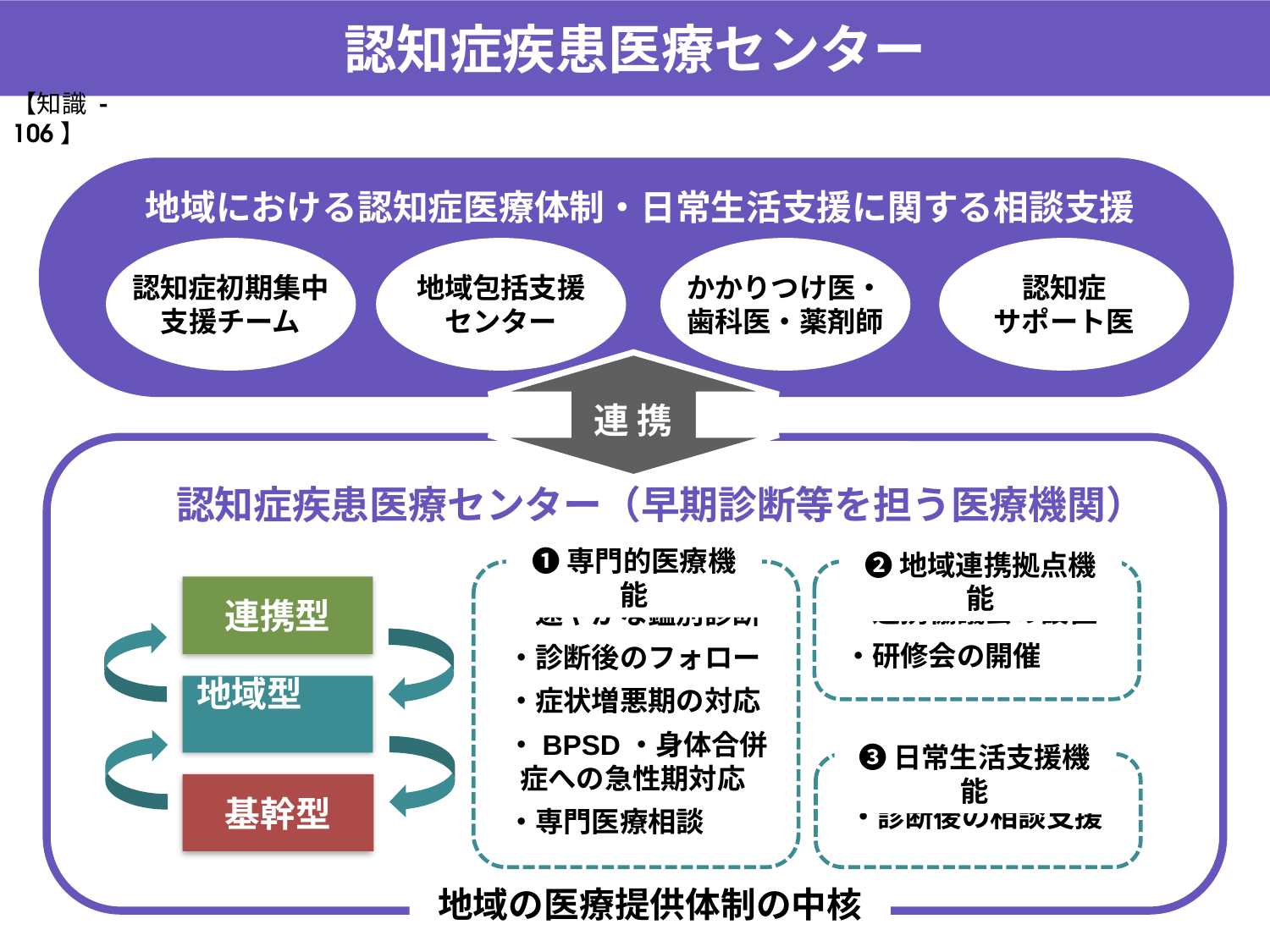

認知症疾患医療センター
【知識 -106】

地域における認知症医療体制・日常生活支援に関する相談支援
認知症初期集中
支援チーム
地域包括支援
センター
かかりつけ医・
歯科医・薬剤師
認知症
サポート医

連 携

認知症疾患医療センター（早期診断等を担う医療機関）
❶専門的医療機能

・速やかな鑑別診断
・診断後のフォロー
・症状増悪期の対応
・BPSD・身体合併症への急性期対応
・専門医療相談
❷地域連携拠点機能

・連携協議会の設置
・研修会の開催
連携型

地域型
❸日常生活支援機能

・診断後の相談支援

基幹型
地域の医療提供体制の中核